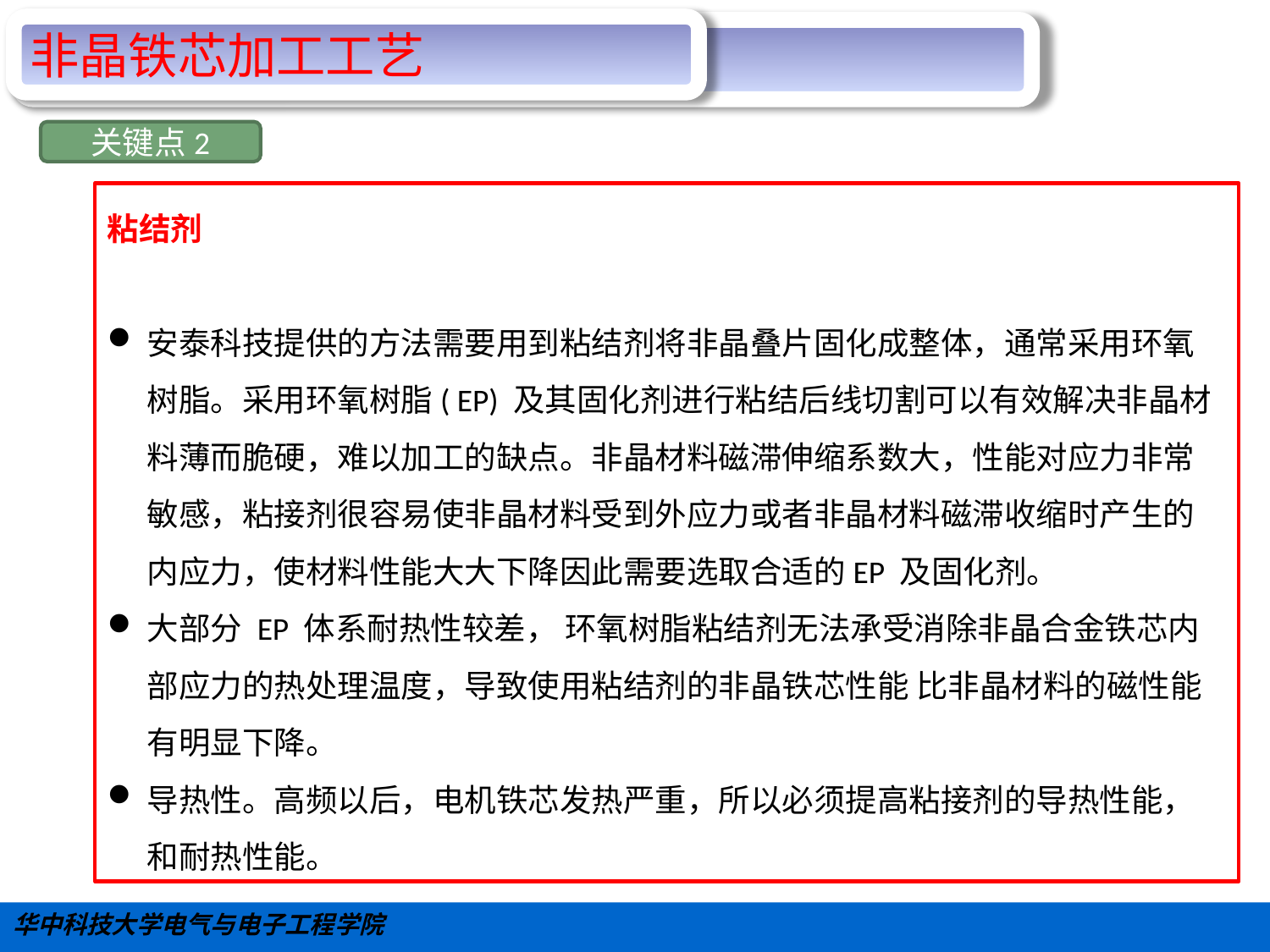

#
非晶铁芯加工工艺
关键点2
粘结剂

安泰科技提供的方法需要用到粘结剂将非晶叠片固化成整体，通常采用环氧树脂。采用环氧树脂( EP) 及其固化剂进行粘结后线切割可以有效解决非晶材料薄而脆硬，难以加工的缺点。非晶材料磁滞伸缩系数大，性能对应力非常敏感，粘接剂很容易使非晶材料受到外应力或者非晶材料磁滞收缩时产生的内应力，使材料性能大大下降因此需要选取合适的EP 及固化剂。
大部分 EP 体系耐热性较差， 环氧树脂粘结剂无法承受消除非晶合金铁芯内部应力的热处理温度，导致使用粘结剂的非晶铁芯性能 比非晶材料的磁性能有明显下降。
导热性。高频以后，电机铁芯发热严重，所以必须提高粘接剂的导热性能，和耐热性能。
华中科技大学电气与电子工程学院